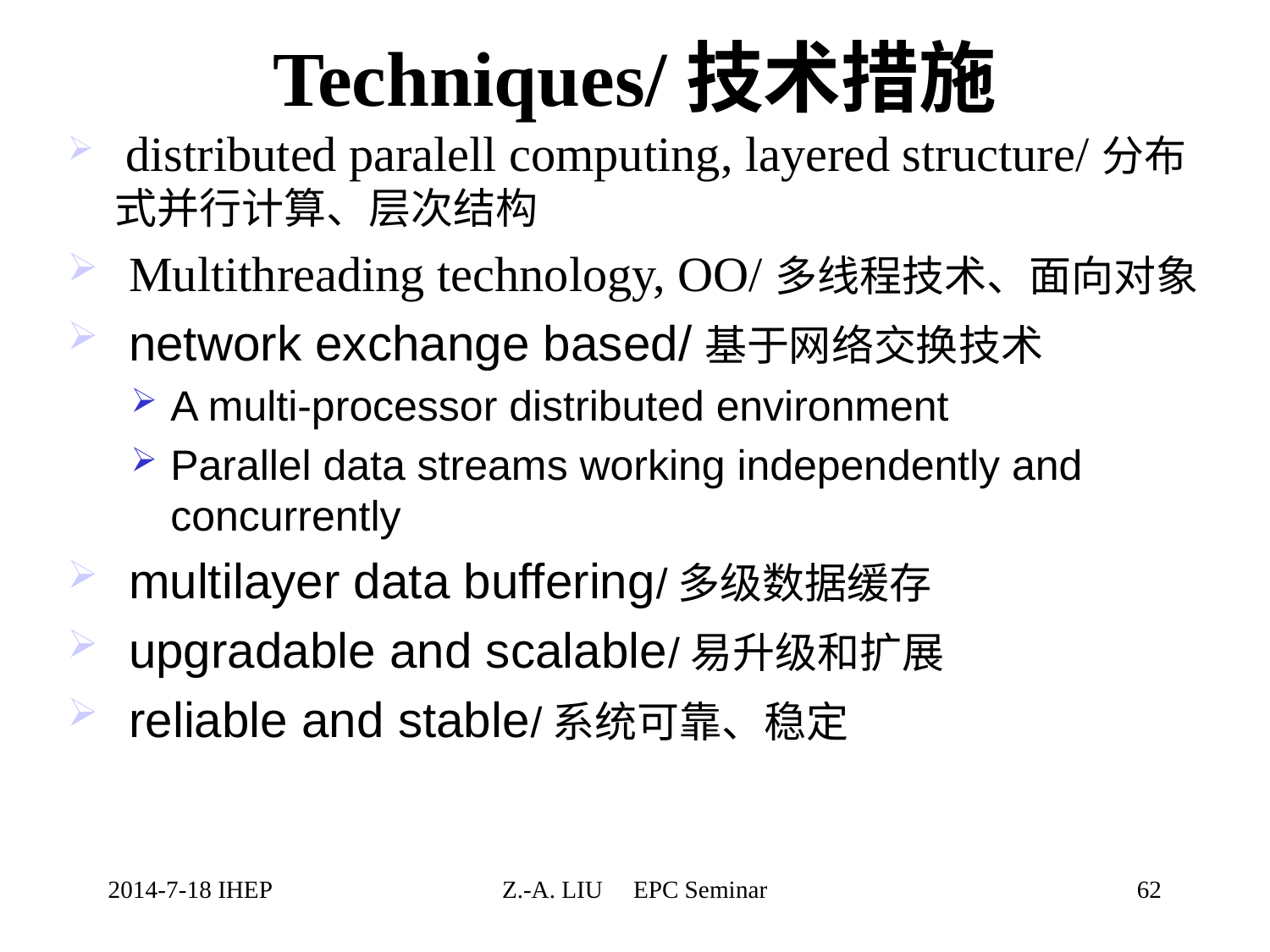

Techniques/技术措施
 distributed paralell computing, layered structure/分布式并行计算、层次结构
 Multithreading technology, OO/多线程技术、面向对象
 network exchange based/基于网络交换技术
A multi-processor distributed environment
Parallel data streams working independently and concurrently
 multilayer data buffering/多级数据缓存
 upgradable and scalable/易升级和扩展
 reliable and stable/系统可靠、稳定
2014-7-18 IHEP
Z.-A. LIU     EPC Seminar
62